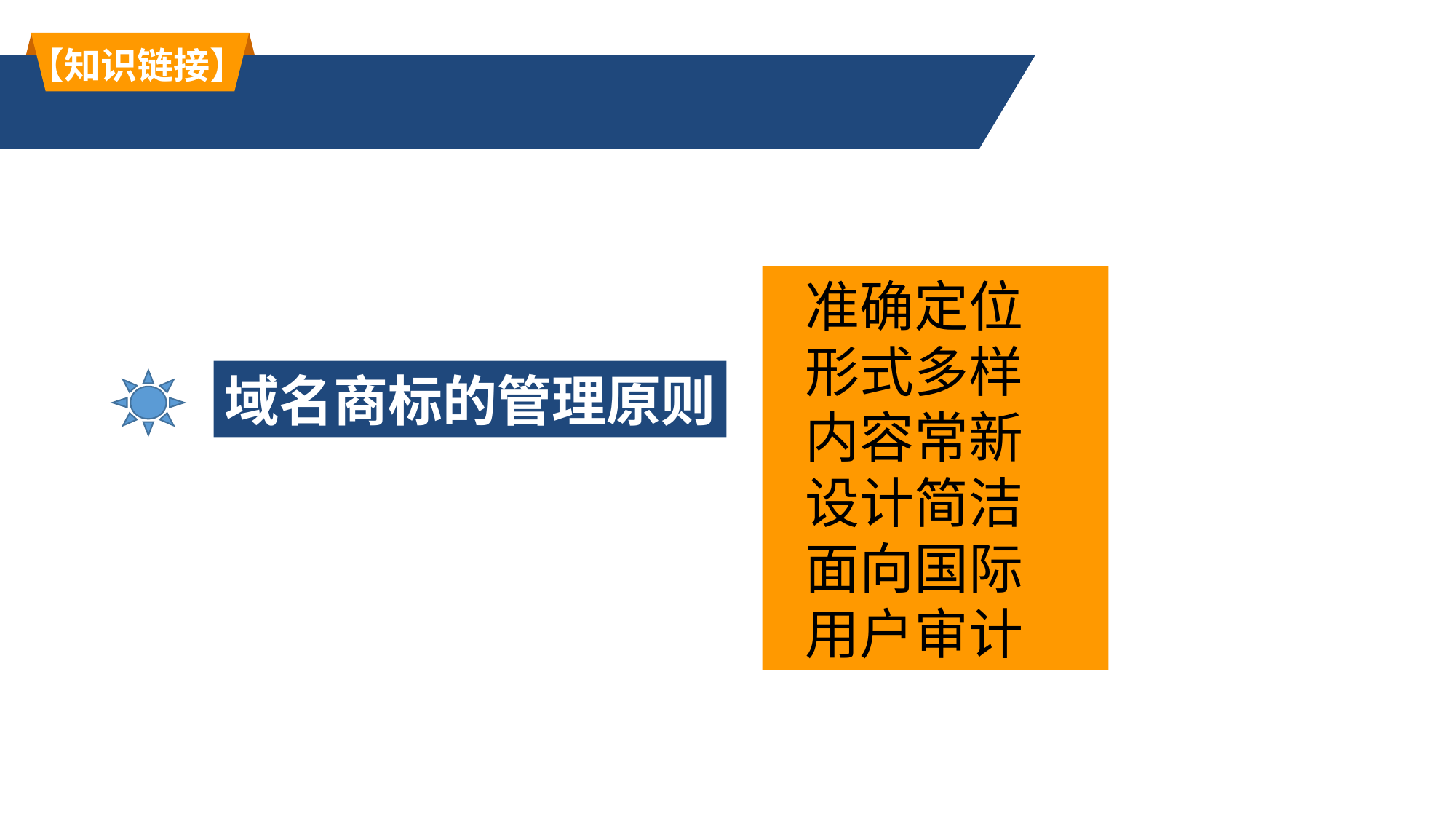

【知识链接】

准确定位
形式多样
内容常新
设计简洁
面向国际
用户审计
域名商标的管理原则